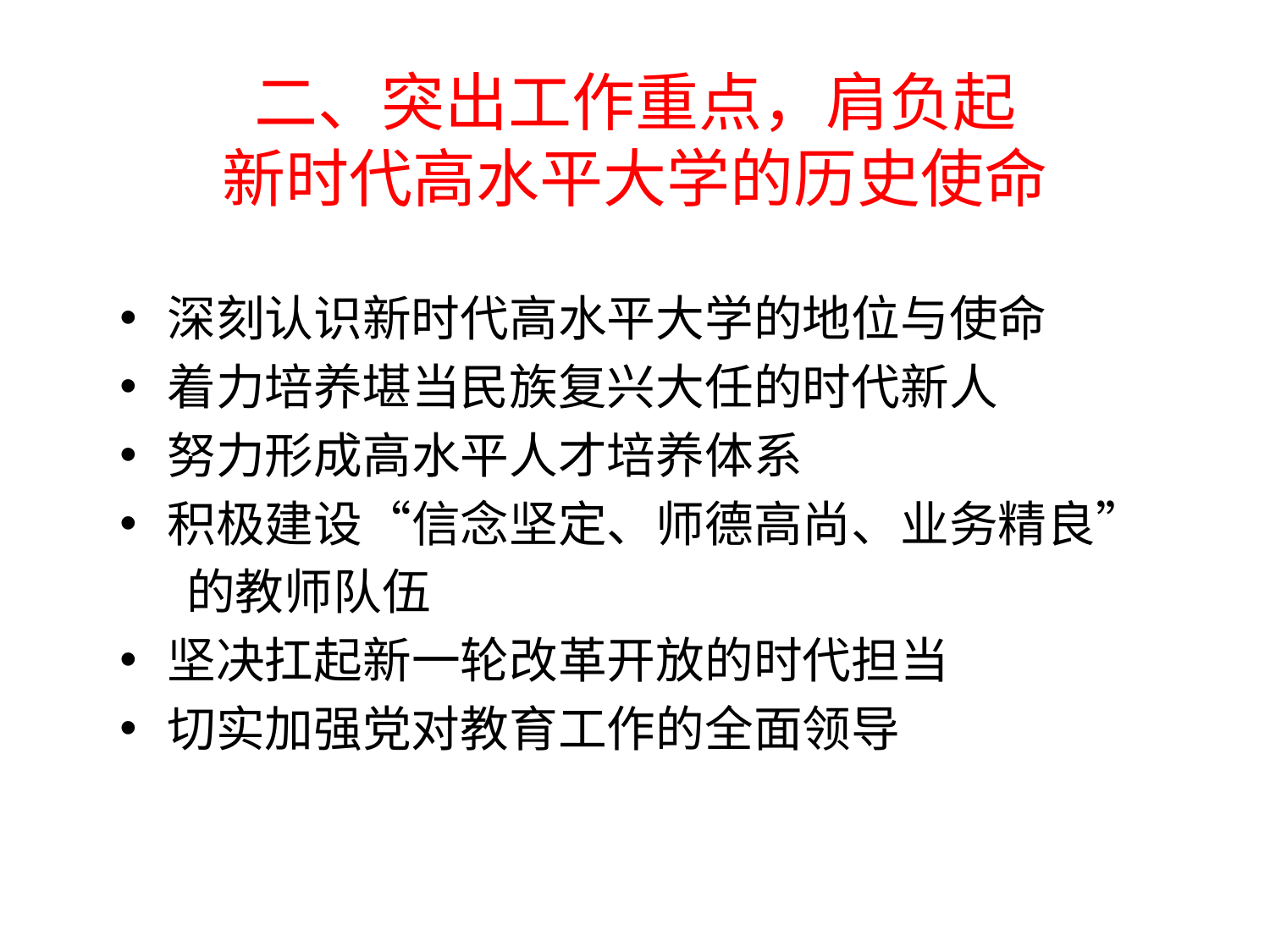

# 二、突出工作重点，肩负起 新时代高水平大学的历史使命
深刻认识新时代高水平大学的地位与使命
着力培养堪当民族复兴大任的时代新人
努力形成高水平人才培养体系
积极建设“信念坚定、师德高尚、业务精良”
     的教师队伍
坚决扛起新一轮改革开放的时代担当
切实加强党对教育工作的全面领导